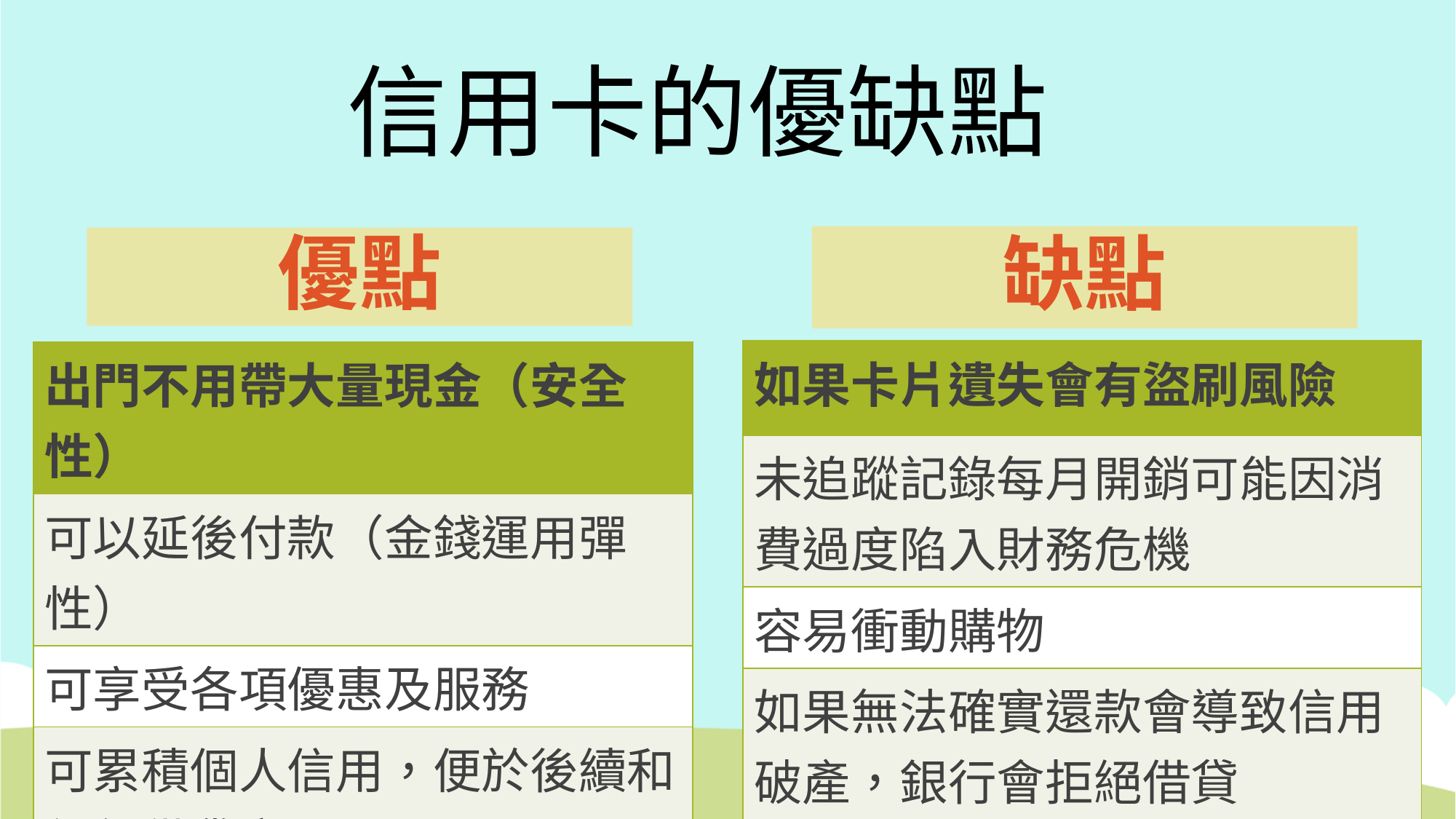

# 信用卡的優缺點
缺點
優點
| 如果卡片遺失會有盜刷風險 |
| --- |
| 未追蹤記錄每月開銷可能因消費過度陷入財務危機 |
| 容易衝動購物 |
| 如果無法確實還款會導致信用破產，銀行會拒絕借貸 |
| 出門不用帶大量現金（安全性） |
| --- |
| 可以延後付款（金錢運用彈性） |
| 可享受各項優惠及服務 |
| 可累積個人信用，便於後續和銀行借貸交易 |